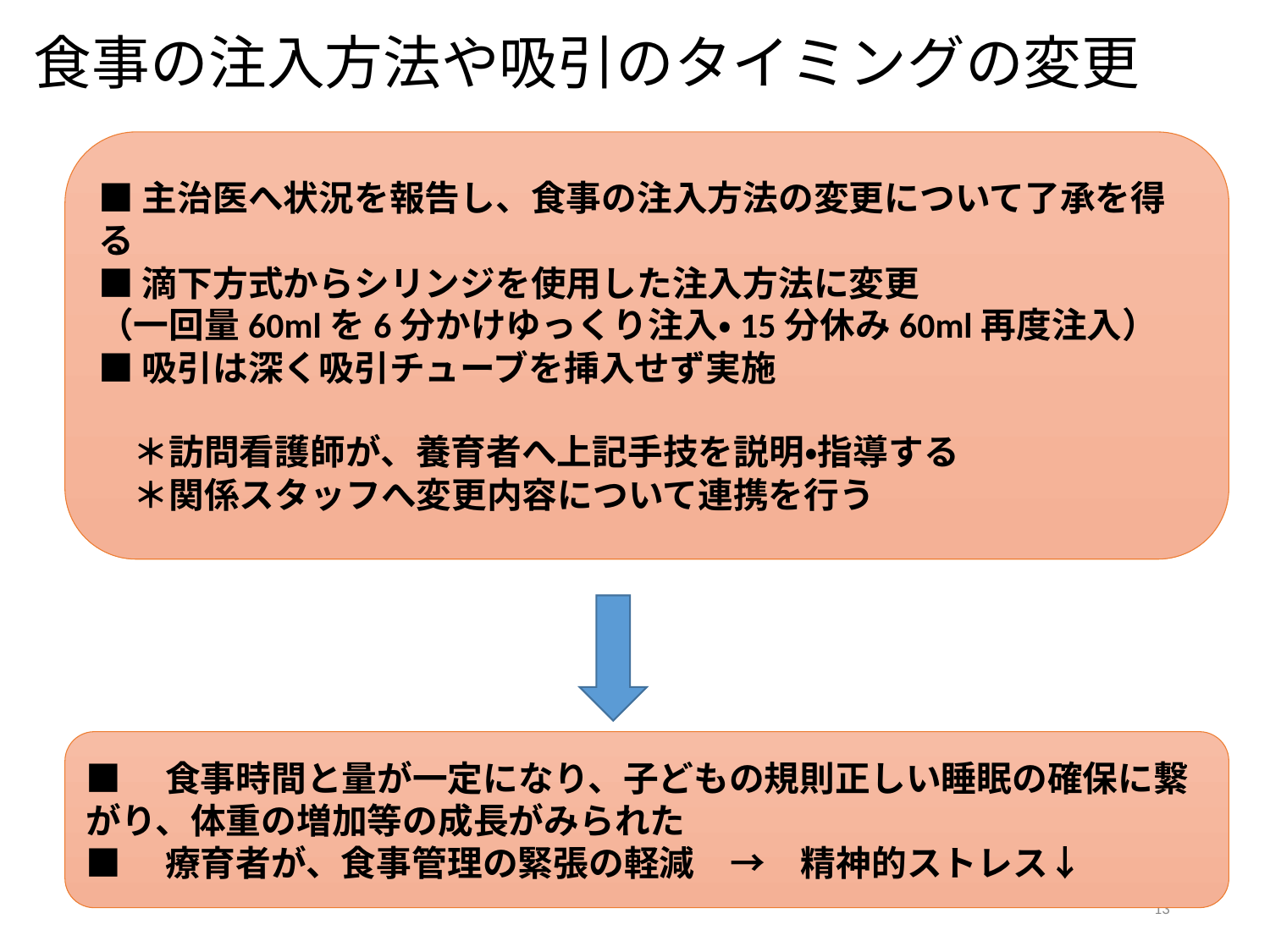

# 食事の注入方法や吸引のタイミングの変更
■主治医へ状況を報告し、食事の注入方法の変更について了承を得る
■滴下方式からシリンジを使用した注入方法に変更
（一回量60mlを6分かけゆっくり注入・15分休み60ml再度注入）
■吸引は深く吸引チューブを挿入せず実施

　＊訪問看護師が、養育者へ上記手技を説明・指導する
　＊関係スタッフへ変更内容について連携を行う

■　食事時間と量が一定になり、子どもの規則正しい睡眠の確保に繋がり、体重の増加等の成長がみられた
■　療育者が、食事管理の緊張の軽減　→　精神的ストレス↓
13